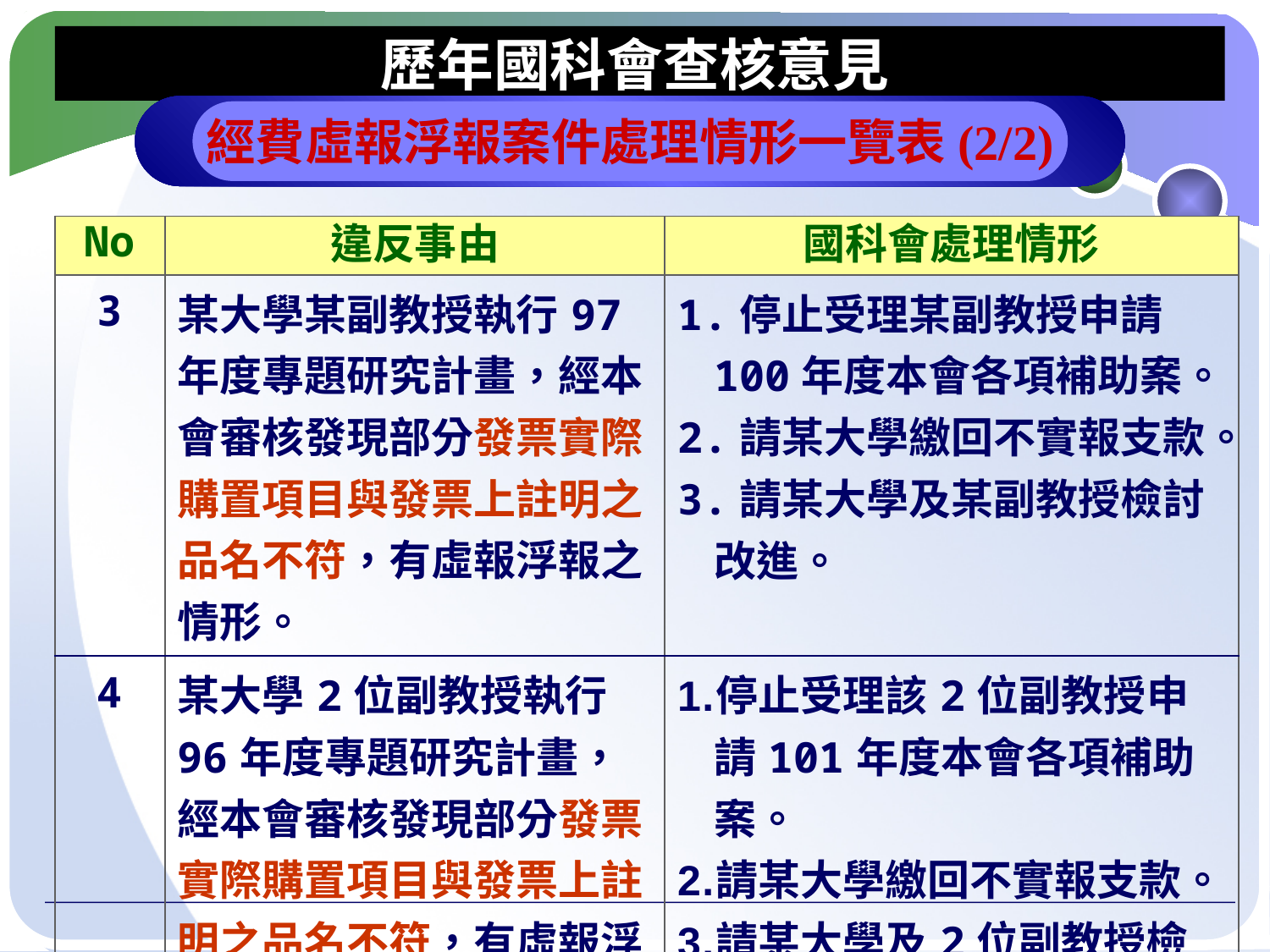

歷年國科會查核意見

經費虛報浮報案件處理情形一覽表(2/2)
| No | 違反事由 | 國科會處理情形 |
| --- | --- | --- |
| 3 | 某大學某副教授執行97年度專題研究計畫，經本會審核發現部分發票實際購置項目與發票上註明之品名不符，有虛報浮報之情形。 | 1.停止受理某副教授申請100年度本會各項補助案。 2.請某大學繳回不實報支款。 3.請某大學及某副教授檢討改進。 |
| 4 | 某大學2位副教授執行96年度專題研究計畫，經本會審核發現部分發票實際購置項目與發票上註明之品名不符，有虛報浮報之情形。 | 停止受理該2位副教授申請101年度本會各項補助案。 請某大學繳回不實報支款。 請某大學及2位副教授檢討改進。 |